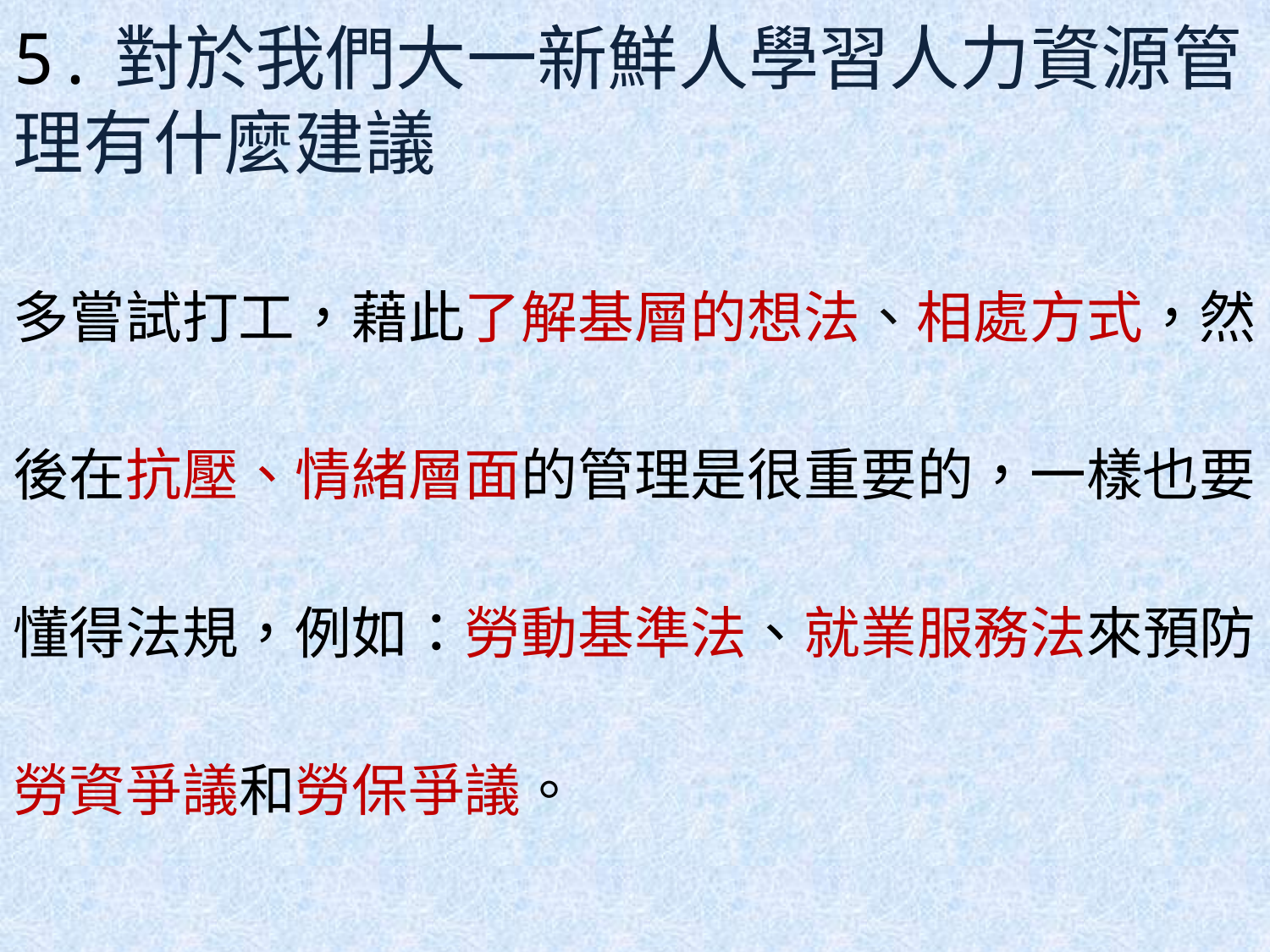

# 5.對於我們大一新鮮人學習人力資源管理有什麼建議

多嘗試打工，藉此了解基層的想法、相處方式，然

後在抗壓、情緒層面的管理是很重要的，一樣也要

懂得法規，例如：勞動基準法、就業服務法來預防

勞資爭議和勞保爭議。